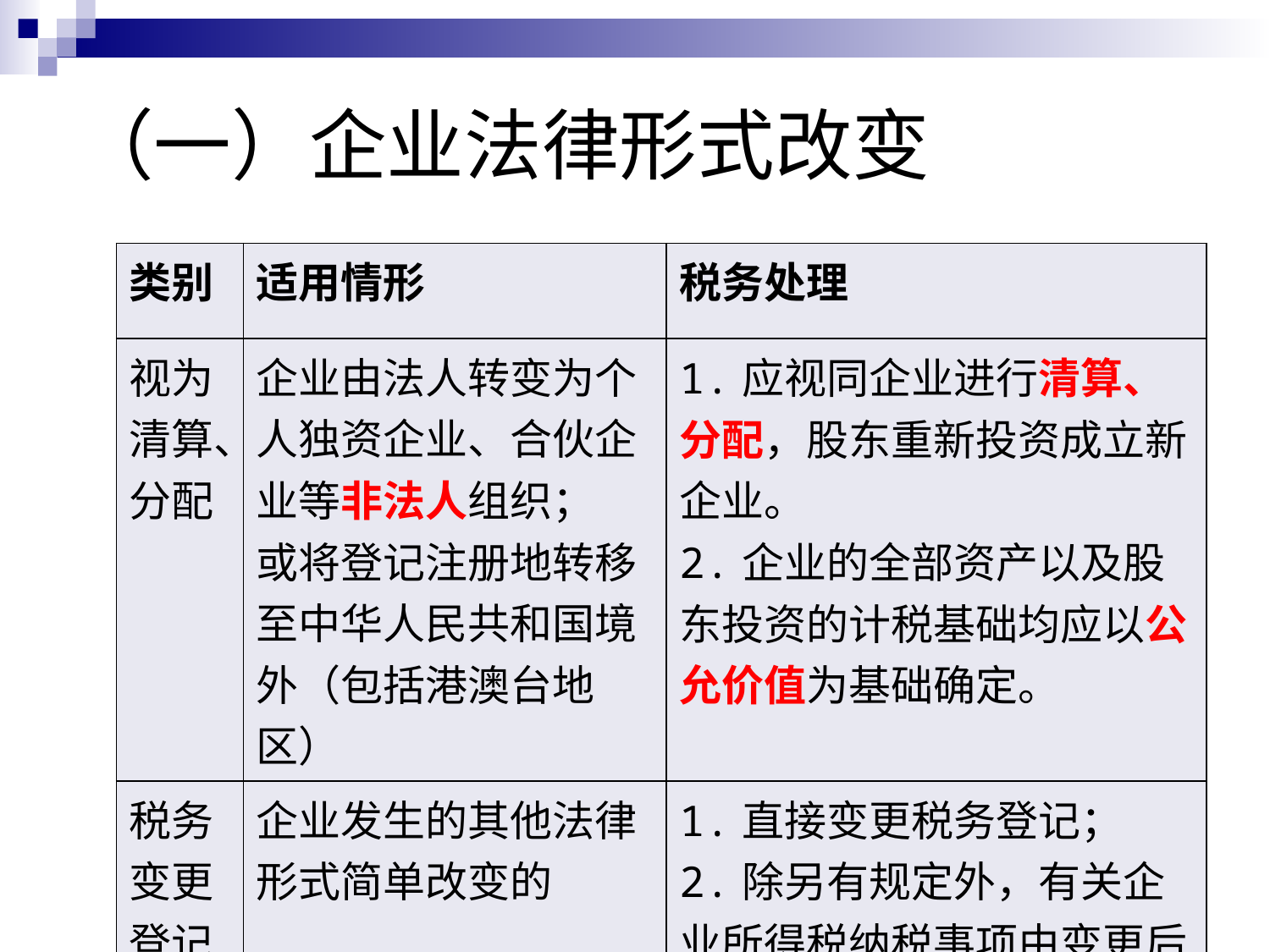

# （一）企业法律形式改变
| 类别 | 适用情形 | 税务处理 |
| --- | --- | --- |
| 视为清算、分配 | 企业由法人转变为个人独资企业、合伙企业等非法人组织； 或将登记注册地转移至中华人民共和国境外（包括港澳台地区） | 1.应视同企业进行清算、分配，股东重新投资成立新企业。 2.企业的全部资产以及股东投资的计税基础均应以公允价值为基础确定。 |
| 税务变更登记 | 企业发生的其他法律形式简单改变的 | 1.直接变更税务登记； 2.除另有规定外，有关企业所得税纳税事项由变更后企业继承（因住所变更不符合税收优惠条件的除外） |